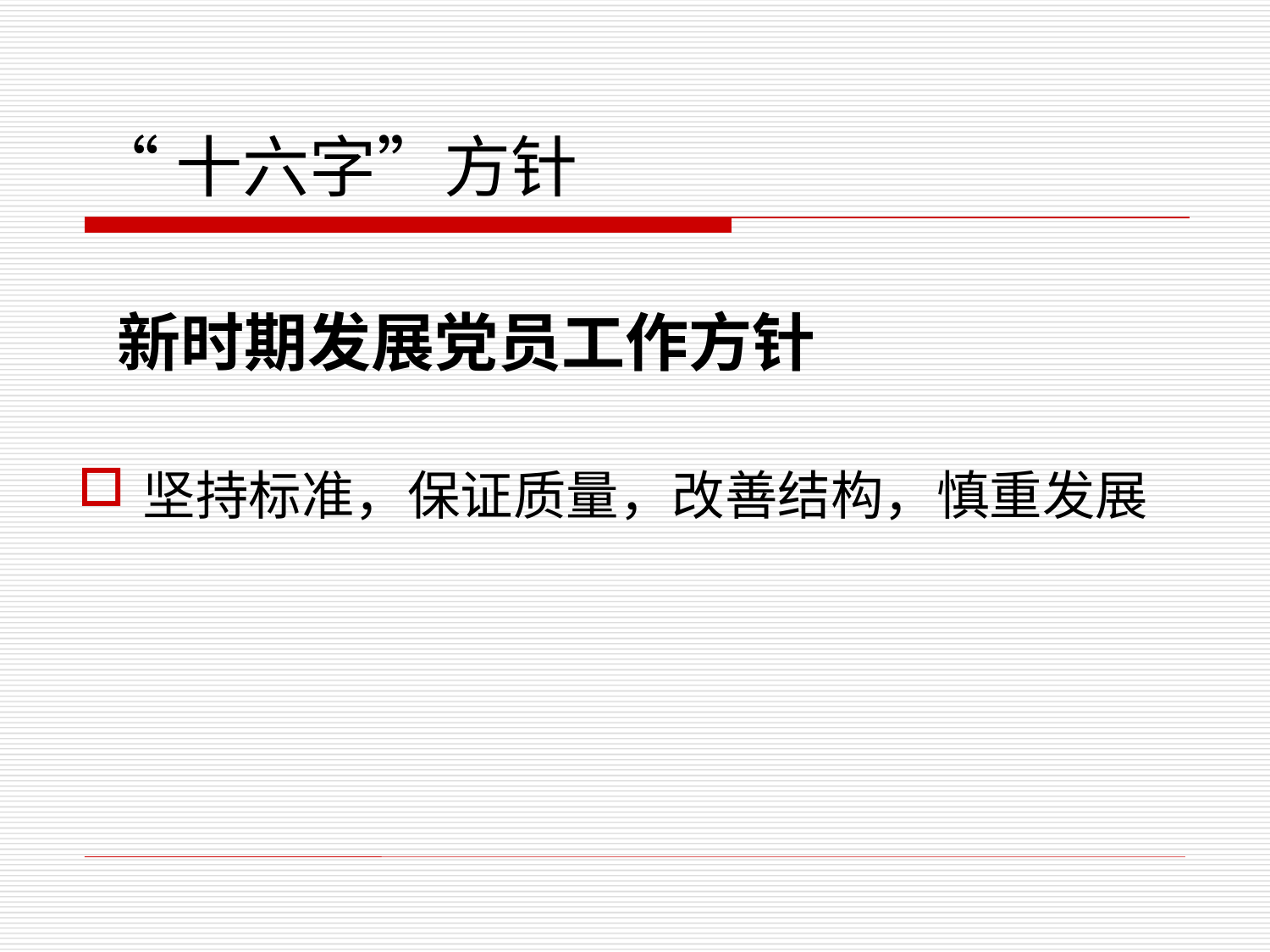

# “十六字”方针
新时期发展党员工作方针
坚持标准，保证质量，改善结构，慎重发展